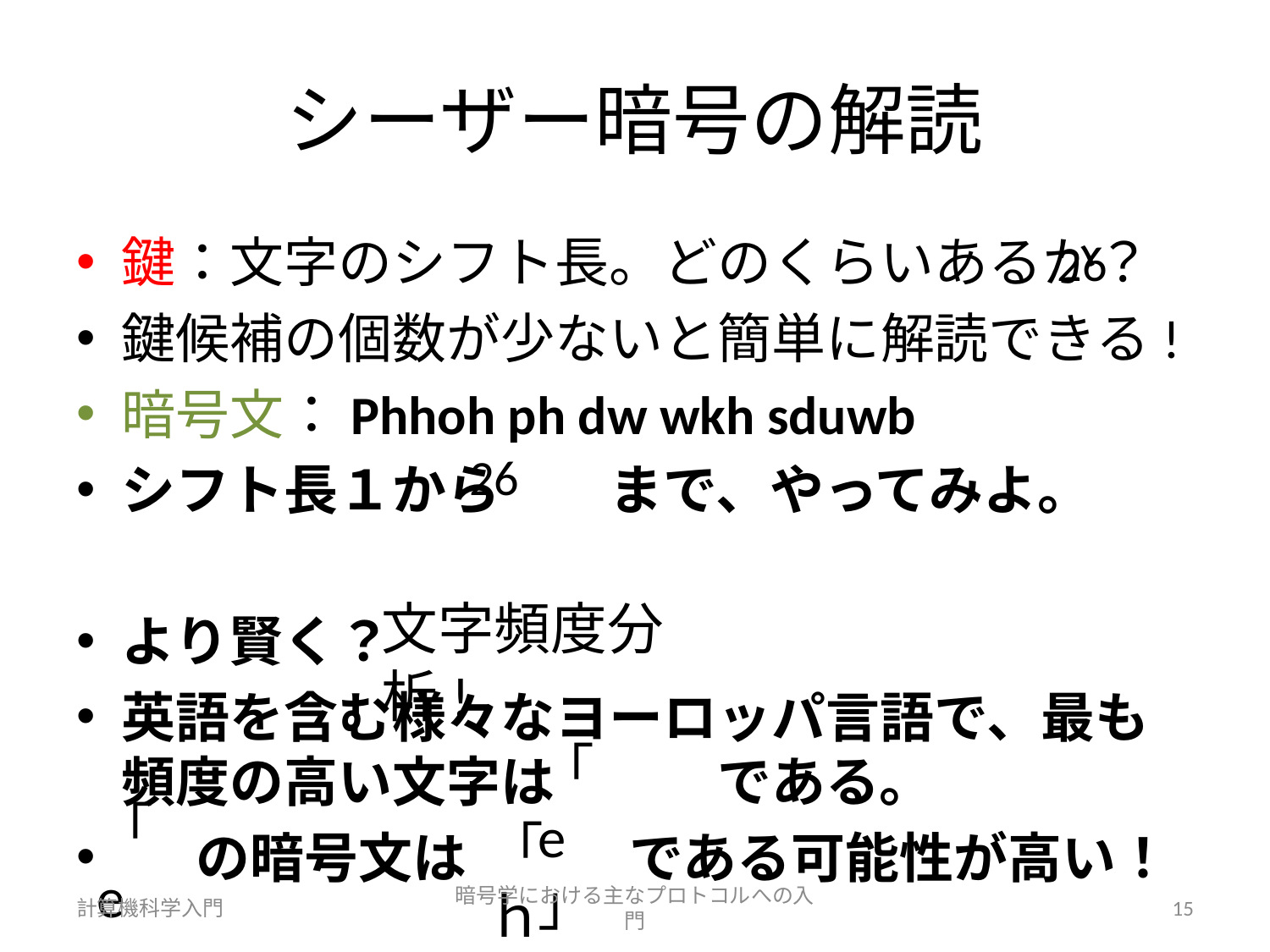

# シーザー暗号の解読
鍵：文字のシフト長。どのくらいあるか？
鍵候補の個数が少ないと簡単に解読できる!
暗号文：Phhoh ph dw wkh sduwb
シフト長１から　　まで、やってみよ。

より賢く？
英語を含む様々なヨーロッパ言語で、最も頻度の高い文字は　　　である。
     の暗号文は　　　である可能性が高い！

26
26
文字頻度分析!
「e」
「e」
「ｈ」
計算機科学入門
暗号学における主なプロトコルへの入門
15